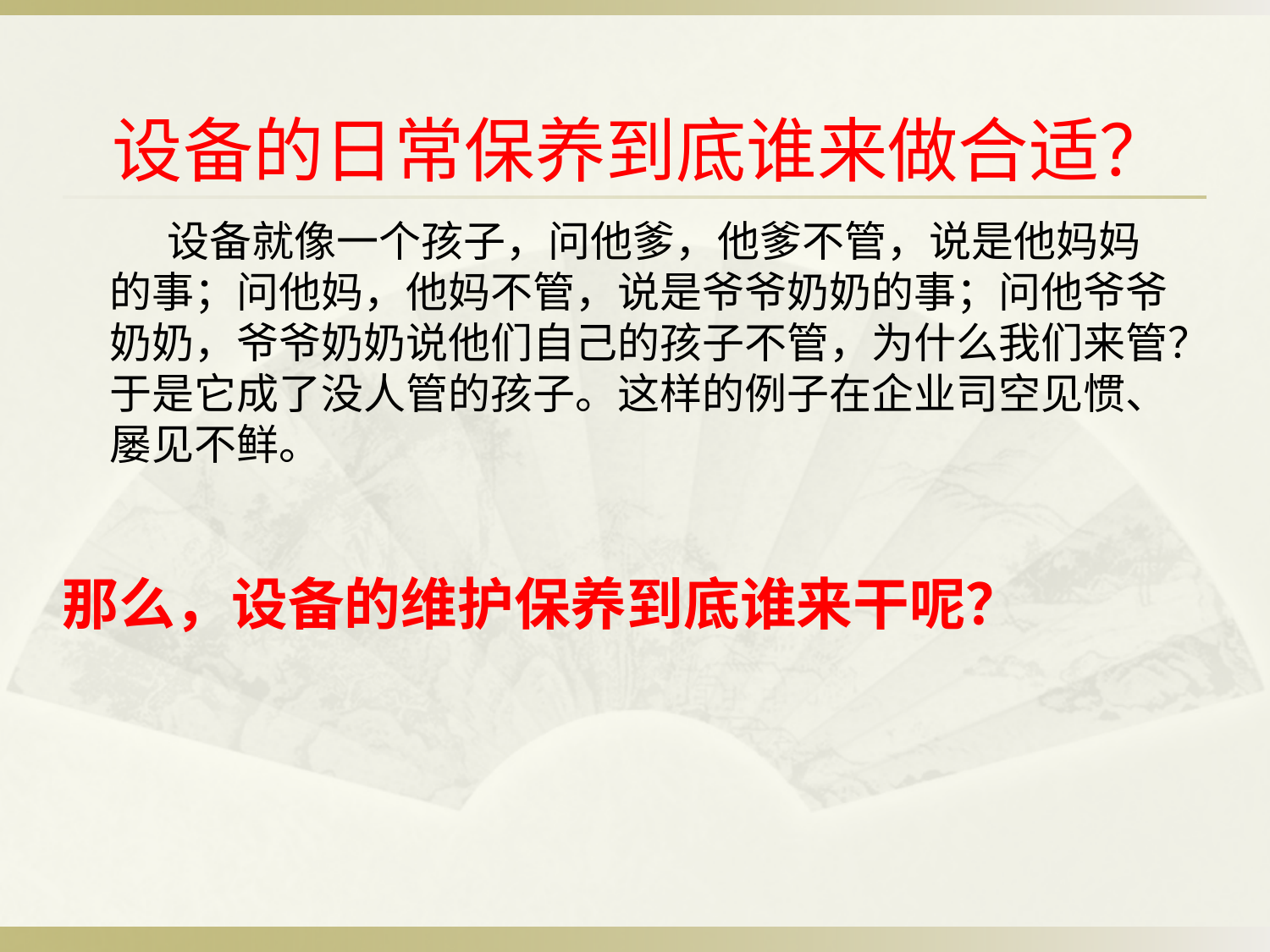

# 设备的日常保养到底谁来做合适？
          设备就像一个孩子，问他爹，他爹不管，说是他妈妈的事；问他妈，他妈不管，说是爷爷奶奶的事；问他爷爷奶奶，爷爷奶奶说他们自己的孩子不管，为什么我们来管？于是它成了没人管的孩子。这样的例子在企业司空见惯、屡见不鲜。

那么，设备的维护保养到底谁来干呢？